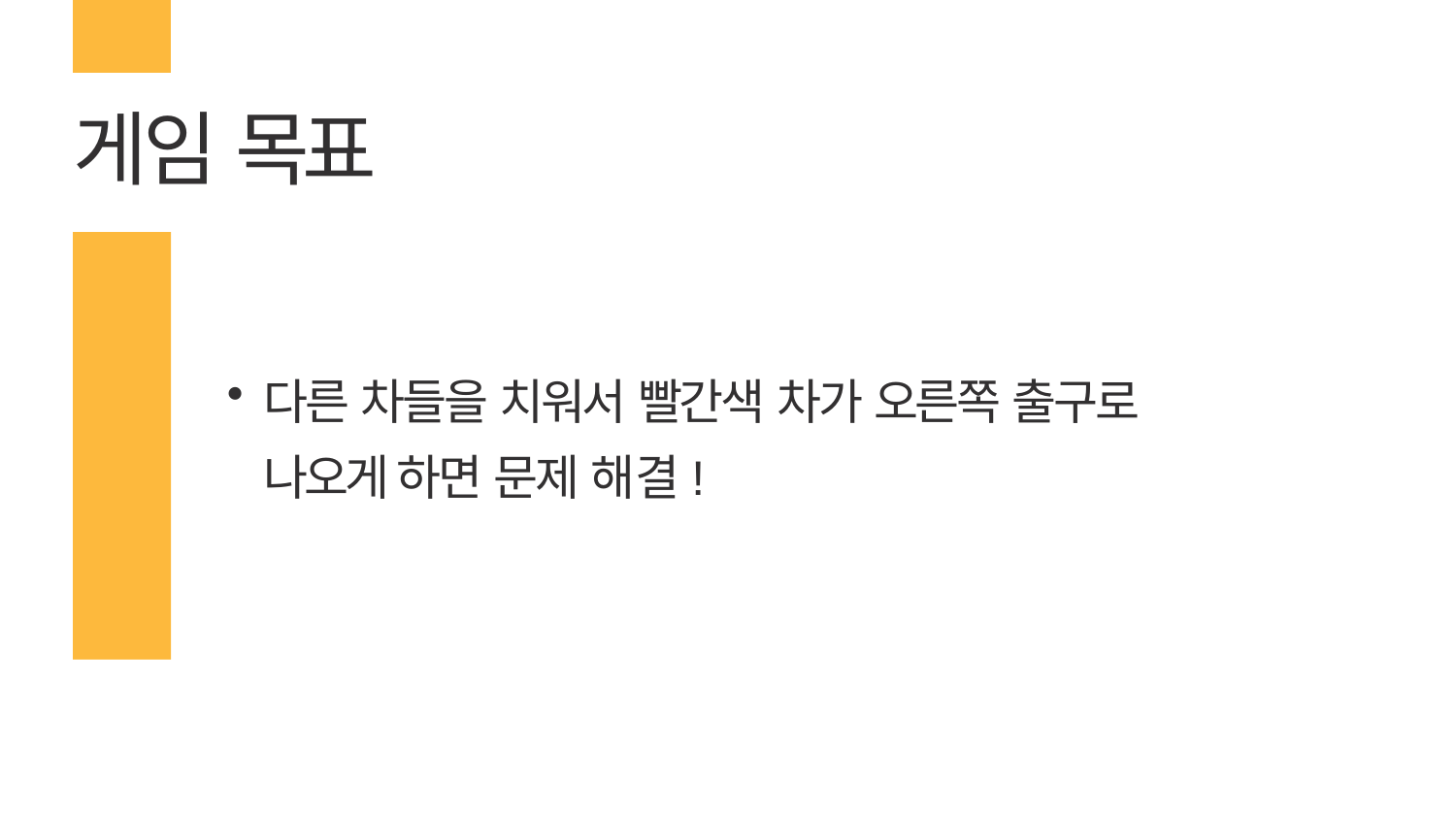

# 게임 목표

다른 차들을 치워서 빨간색 차가 오른쪽 출구로
나오게 하면 문제 해결!